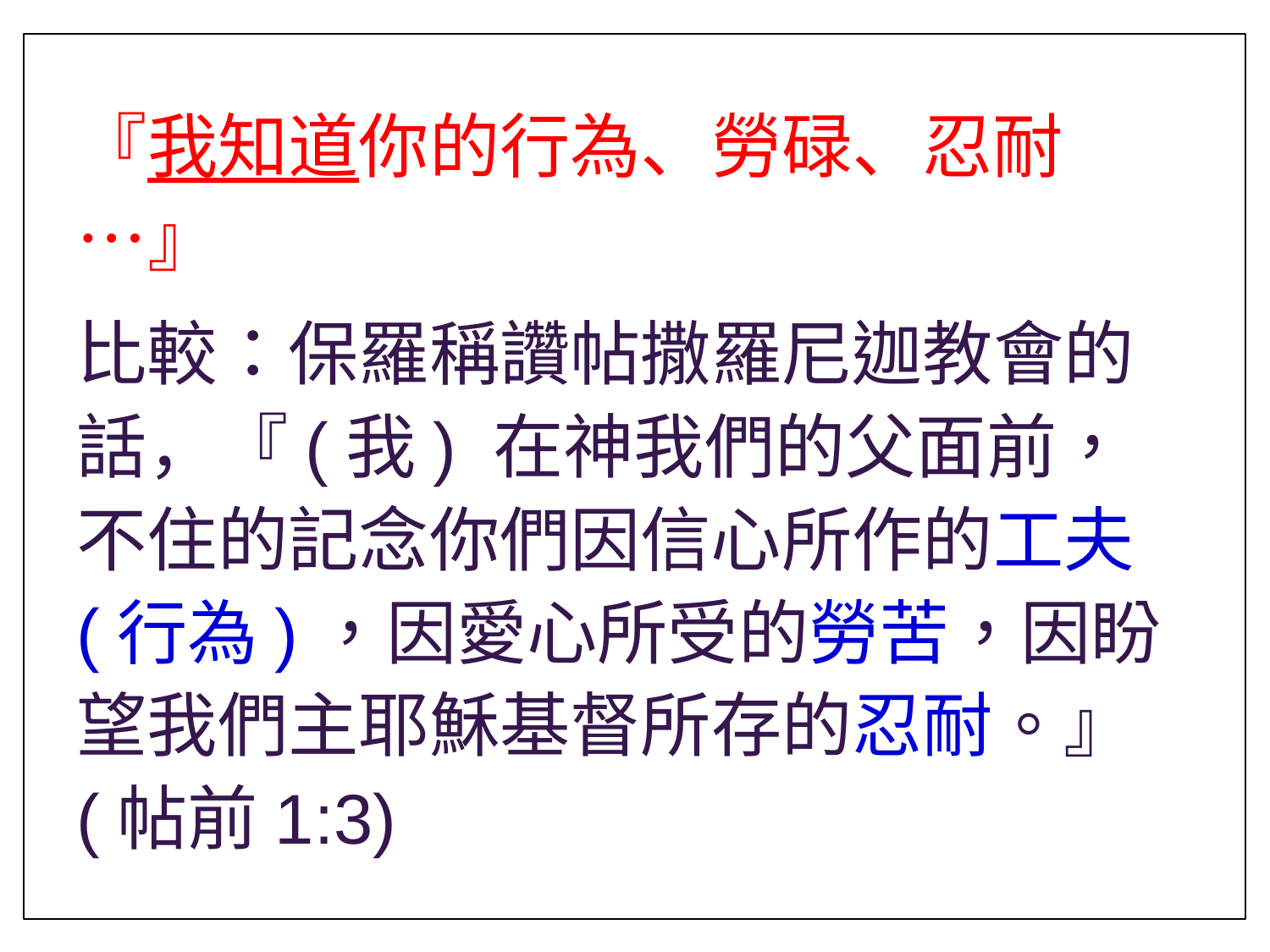

『我知道你的行為、勞碌、忍耐…』
比較：保羅稱讚帖撒羅尼迦教會的話，『(我) 在神我們的父面前，不住的記念你們因信心所作的工夫(行為)，因愛心所受的勞苦，因盼望我們主耶穌基督所存的忍耐。』(帖前1:3)